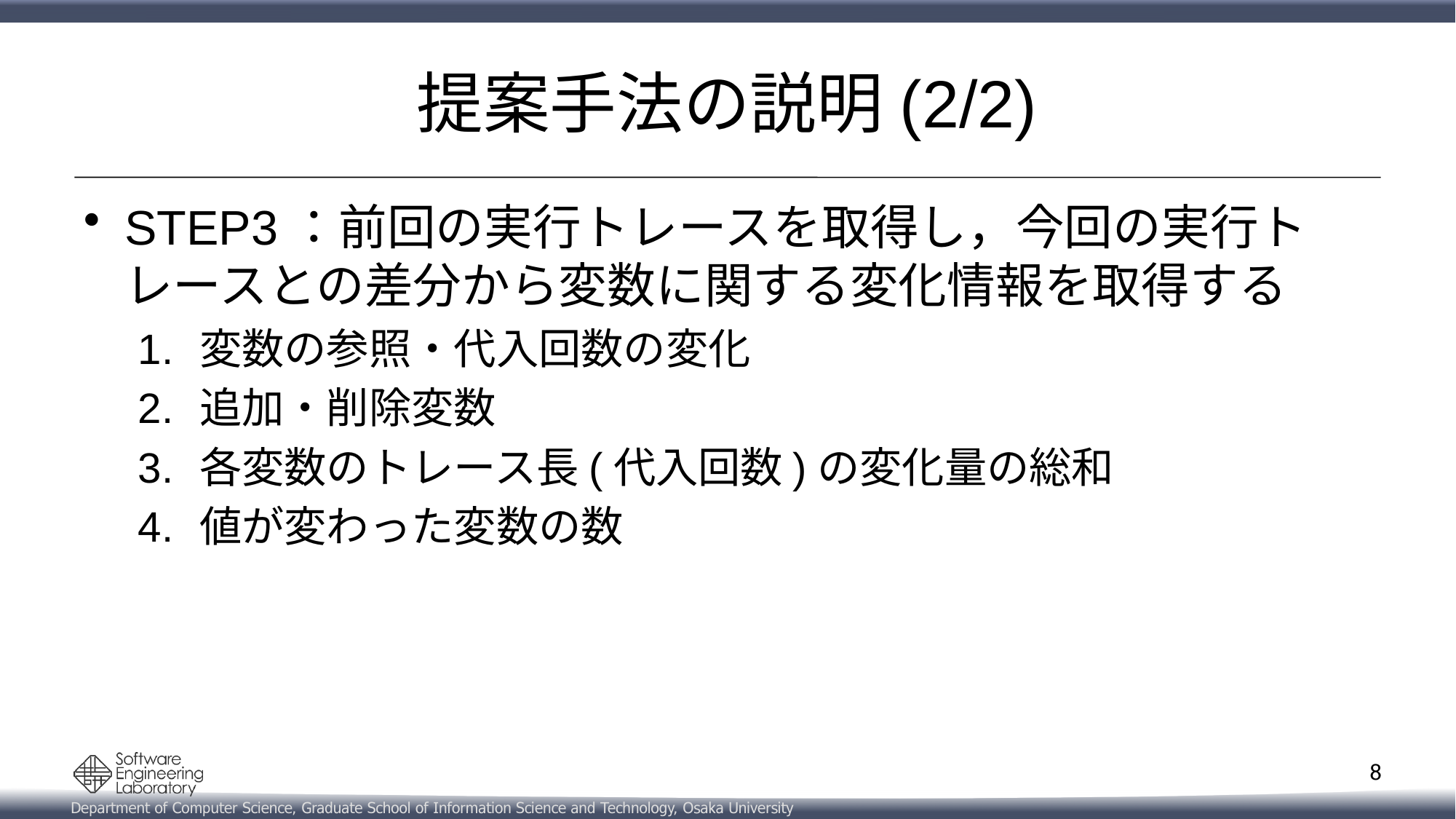

# 提案手法の説明(2/2)
STEP3：前回の実行トレースを取得し，今回の実行トレースとの差分から変数に関する変化情報を取得する
変数の参照・代入回数の変化
追加・削除変数
各変数のトレース長(代入回数)の変化量の総和
値が変わった変数の数

8